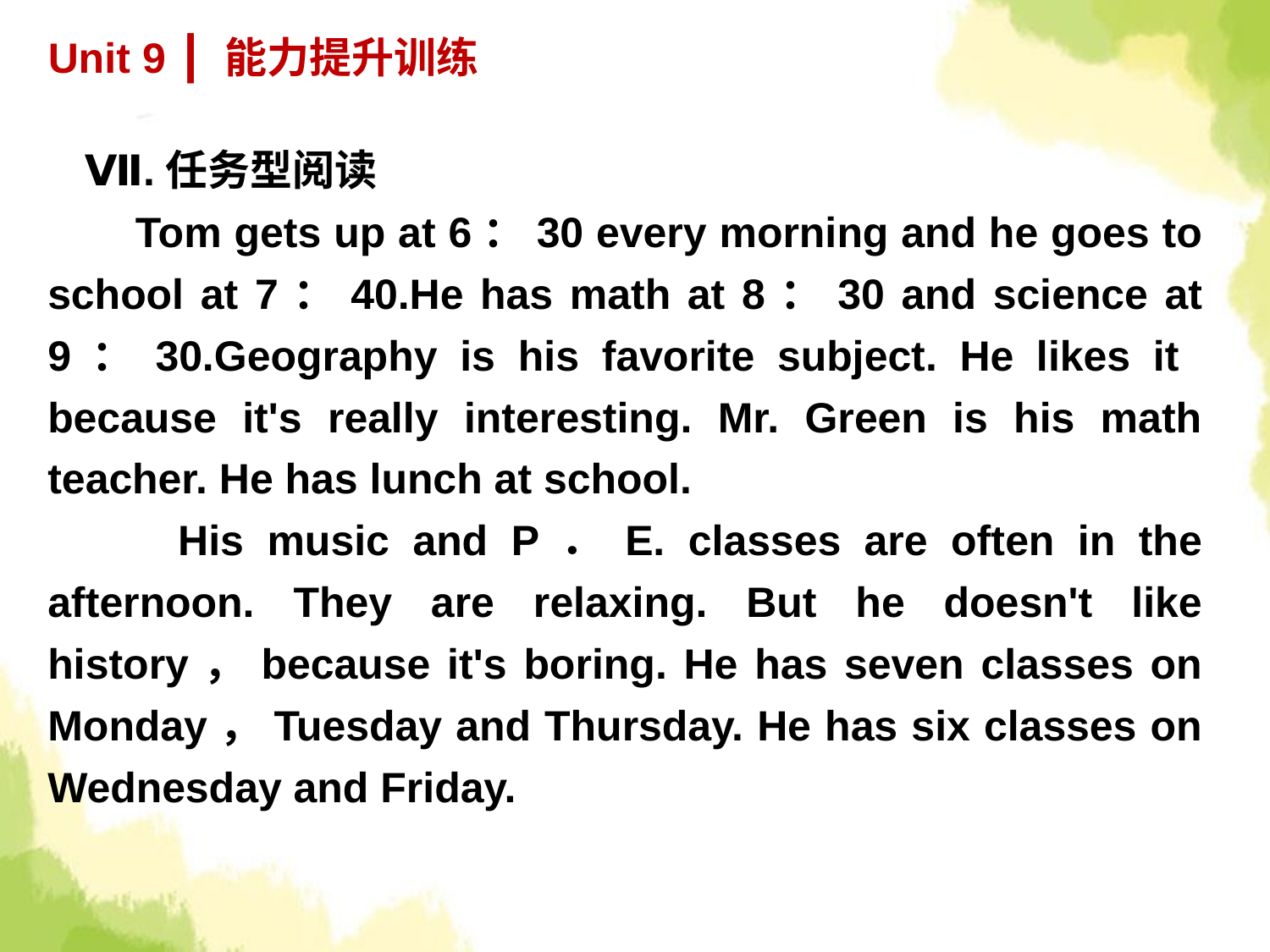

Unit 9 ┃ 能力提升训练
Ⅶ.任务型阅读
    Tom gets up at 6：30 every morning and he goes to school at 7：40.He has math at 8：30 and science at 9：30.Geography is his favorite subject. He likes it  because it's really interesting. Mr. Green is his math teacher. He has lunch at school.
    His music and P．E. classes are often in the afternoon. They are relaxing. But he doesn't like history，because it's boring. He has seven classes on Monday，Tuesday and Thursday. He has six classes on Wednesday and Friday.